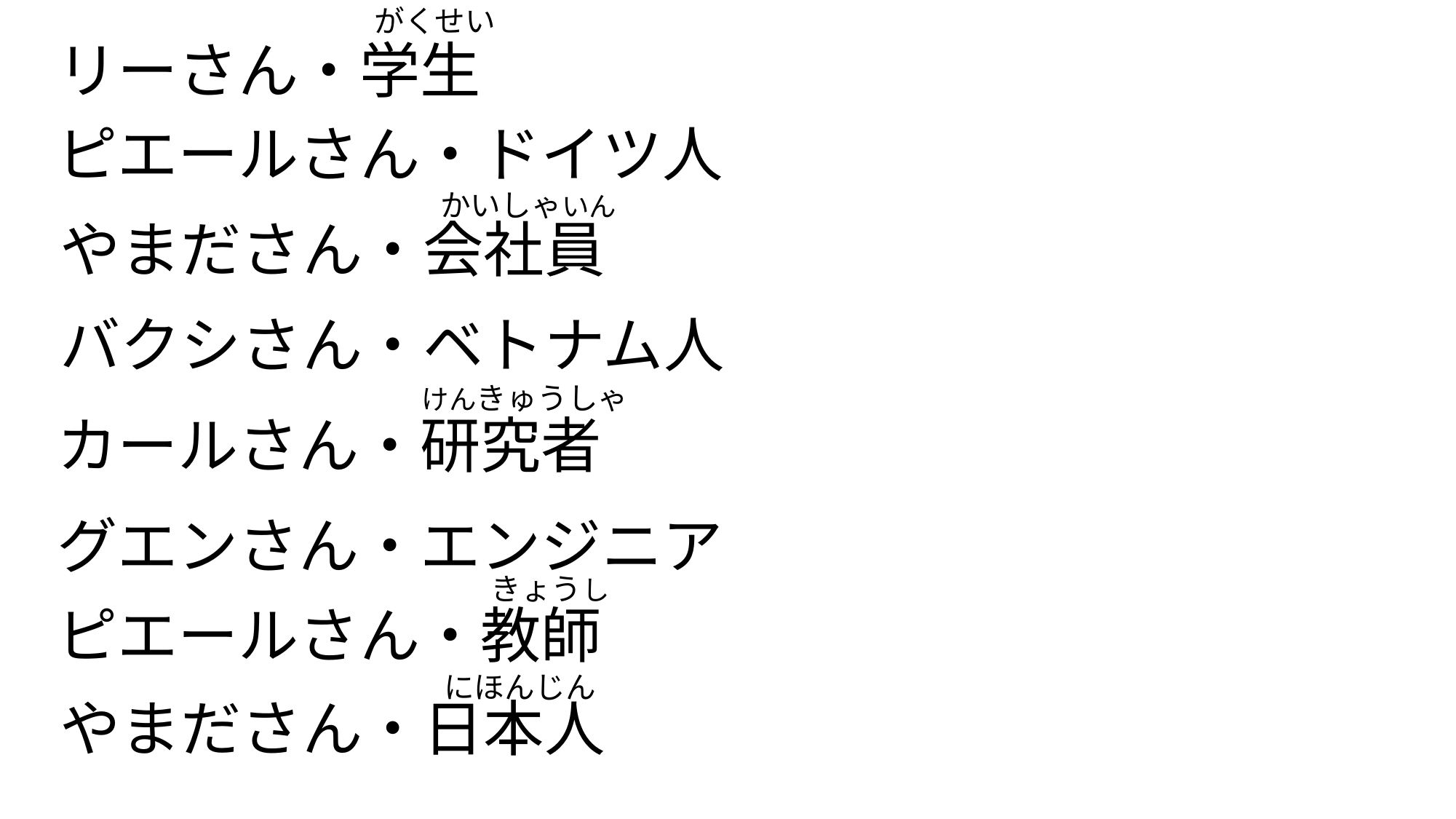

がくせい
リーさん・学生
ピエールさん・ドイツ人
かいしゃいん
やまださん・会社員
バクシさん・ベトナム人
けんきゅうしゃ
カールさん・研究者
グエンさん・エンジニア
きょうし
ピエールさん・教師
にほんじん
やまださん・日本人